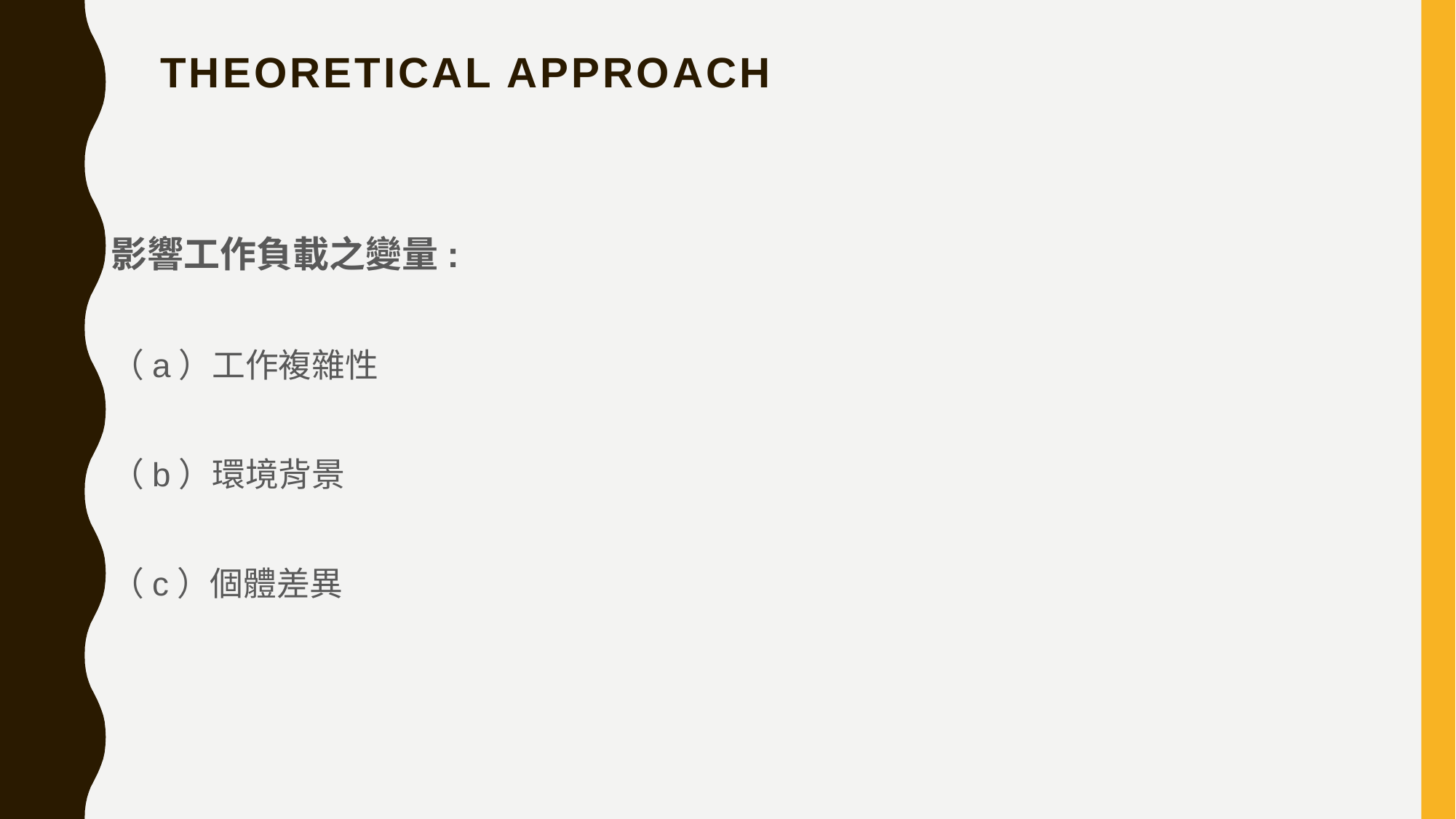

# Theoretical Approach

影響工作負載之變量:

（a）工作複雜性

（b）環境背景

（c）個體差異